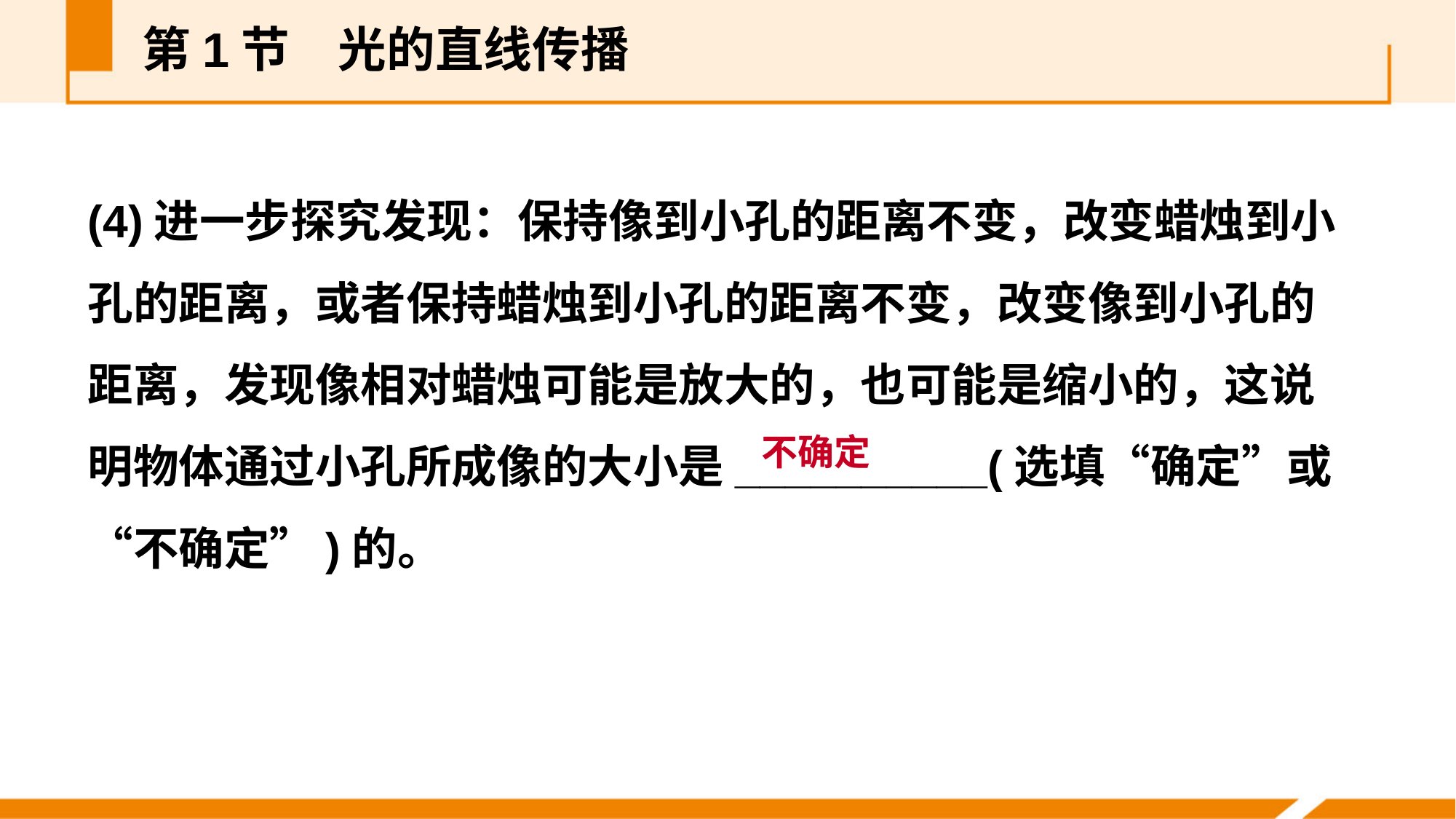

第1节　光的直线传播
(4)进一步探究发现：保持像到小孔的距离不变，改变蜡烛到小孔的距离，或者保持蜡烛到小孔的距离不变，改变像到小孔的距离，发现像相对蜡烛可能是放大的，也可能是缩小的，这说明物体通过小孔所成像的大小是__________(选填“确定”或“不确定”)的。
不确定